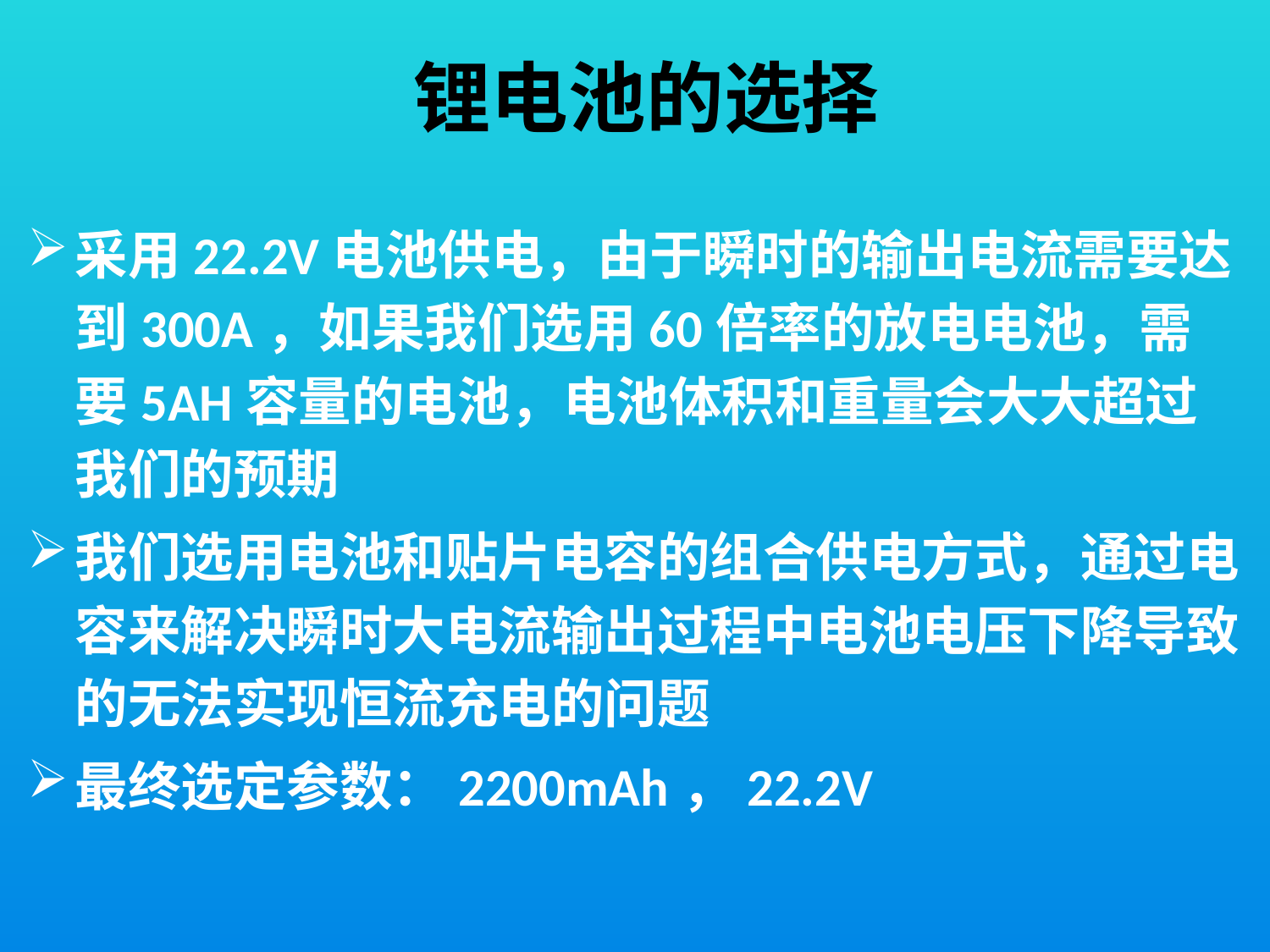

# 锂电池的选择
采用22.2V电池供电，由于瞬时的输出电流需要达到300A，如果我们选用60倍率的放电电池，需要5AH容量的电池，电池体积和重量会大大超过我们的预期
我们选用电池和贴片电容的组合供电方式，通过电容来解决瞬时大电流输出过程中电池电压下降导致的无法实现恒流充电的问题
最终选定参数：2200mAh，22.2V